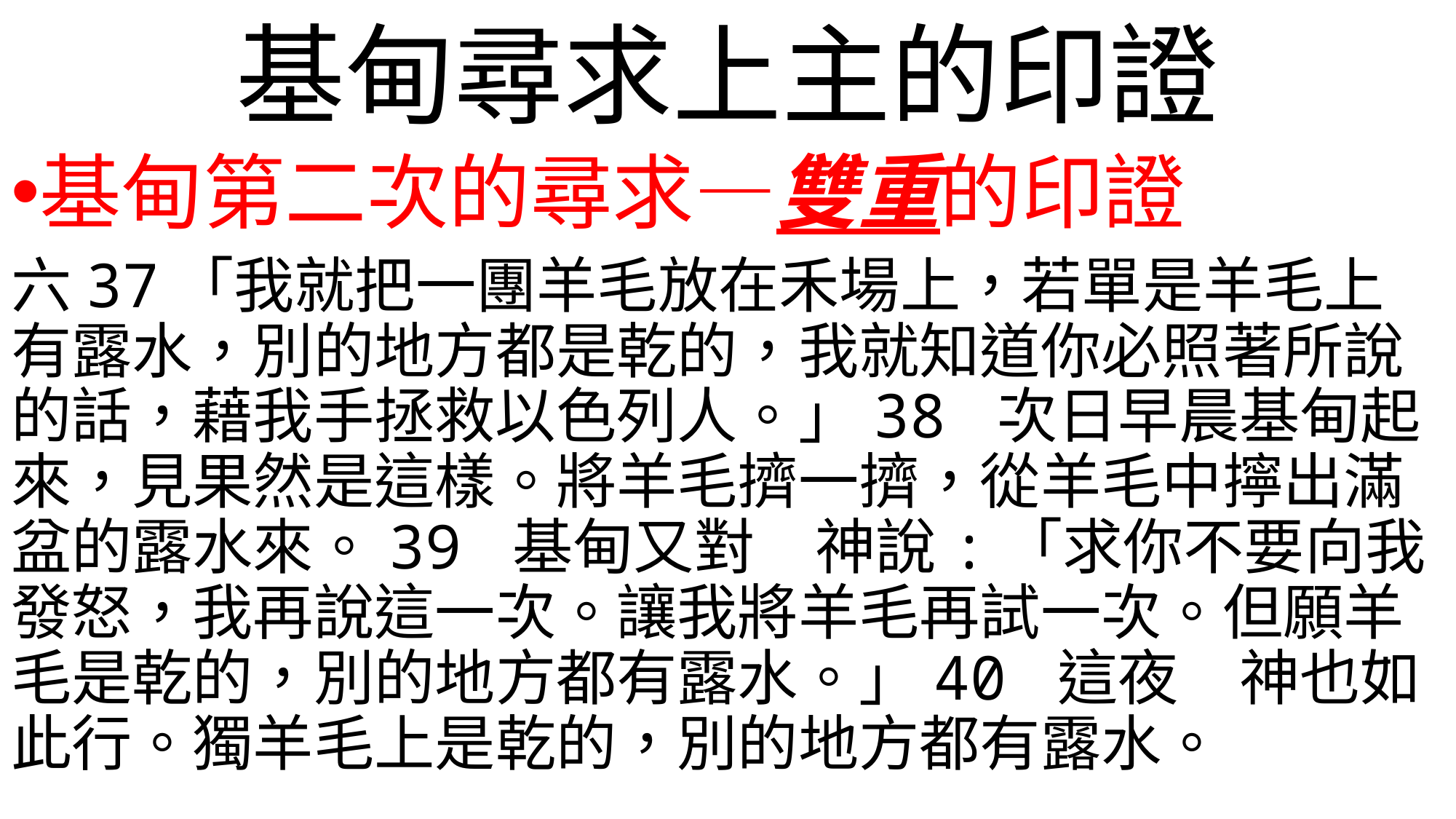

# 基甸尋求上主的印證
基甸第二次的尋求—雙重的印證
六37「我就把一團羊毛放在禾場上，若單是羊毛上有露水，別的地方都是乾的，我就知道你必照著所說的話，藉我手拯救以色列人。」38 次日早晨基甸起來，見果然是這樣。將羊毛擠一擠，從羊毛中擰出滿盆的露水來。39 基甸又對　神說:「求你不要向我發怒，我再說這一次。讓我將羊毛再試一次。但願羊毛是乾的，別的地方都有露水。」40 這夜　神也如此行。獨羊毛上是乾的，別的地方都有露水。